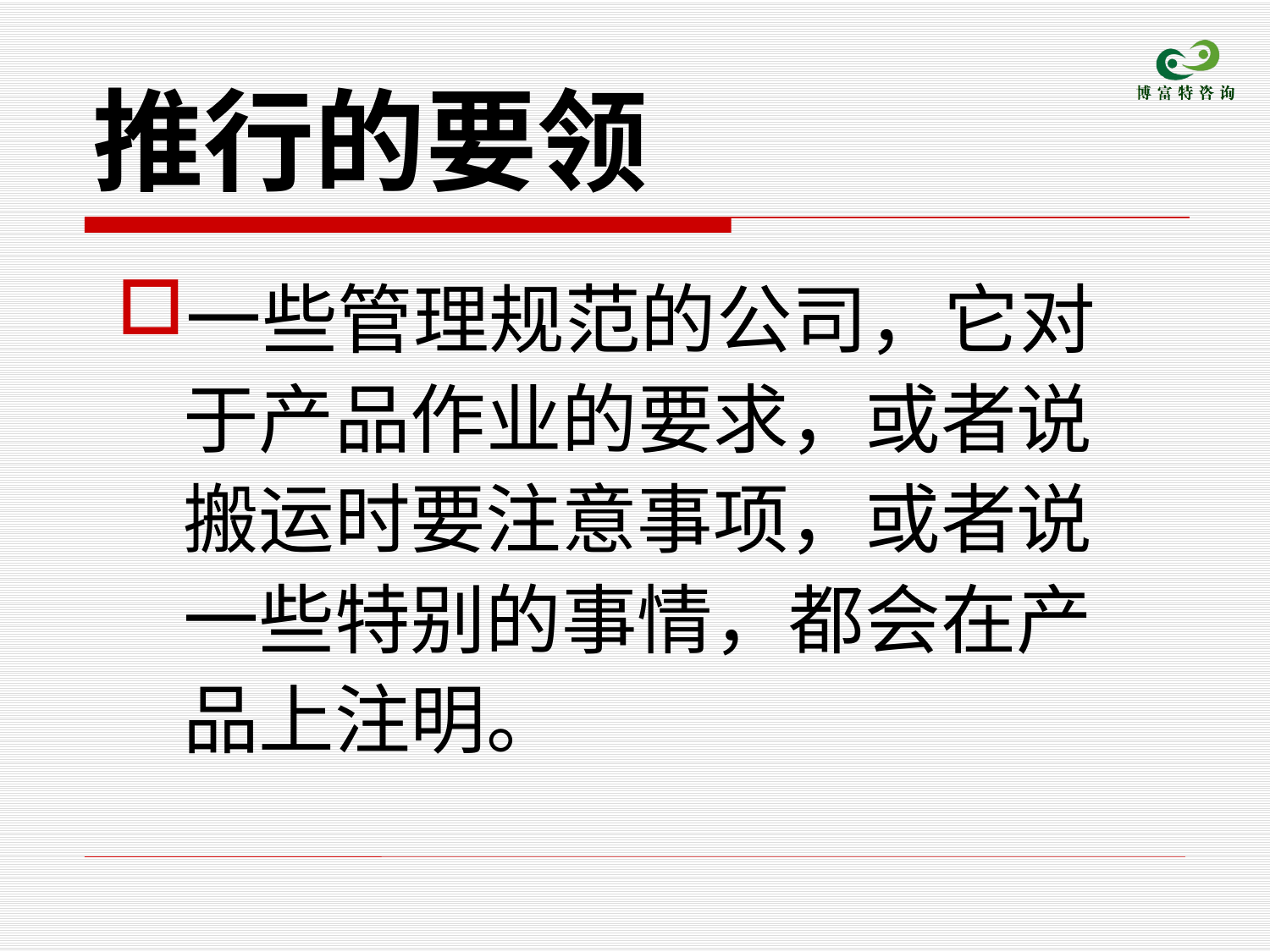

# 推行的要领
一些管理规范的公司，它对于产品作业的要求，或者说搬运时要注意事项，或者说一些特别的事情，都会在产品上注明。
146